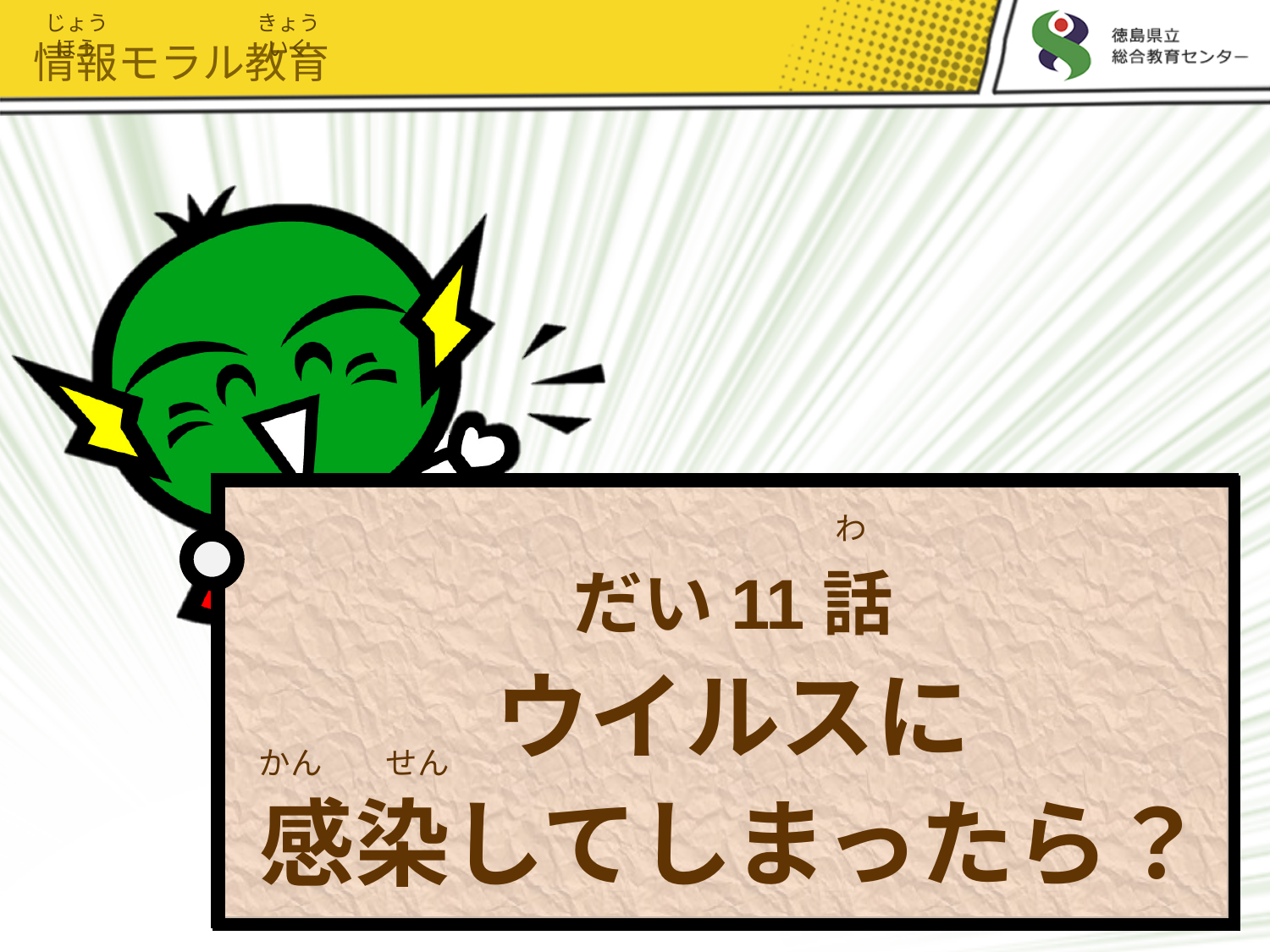

じょうほう
きょういく
情報モラル教育
わ
# だい11話 ウイルスに 感染してしまったら？
かん　　せん